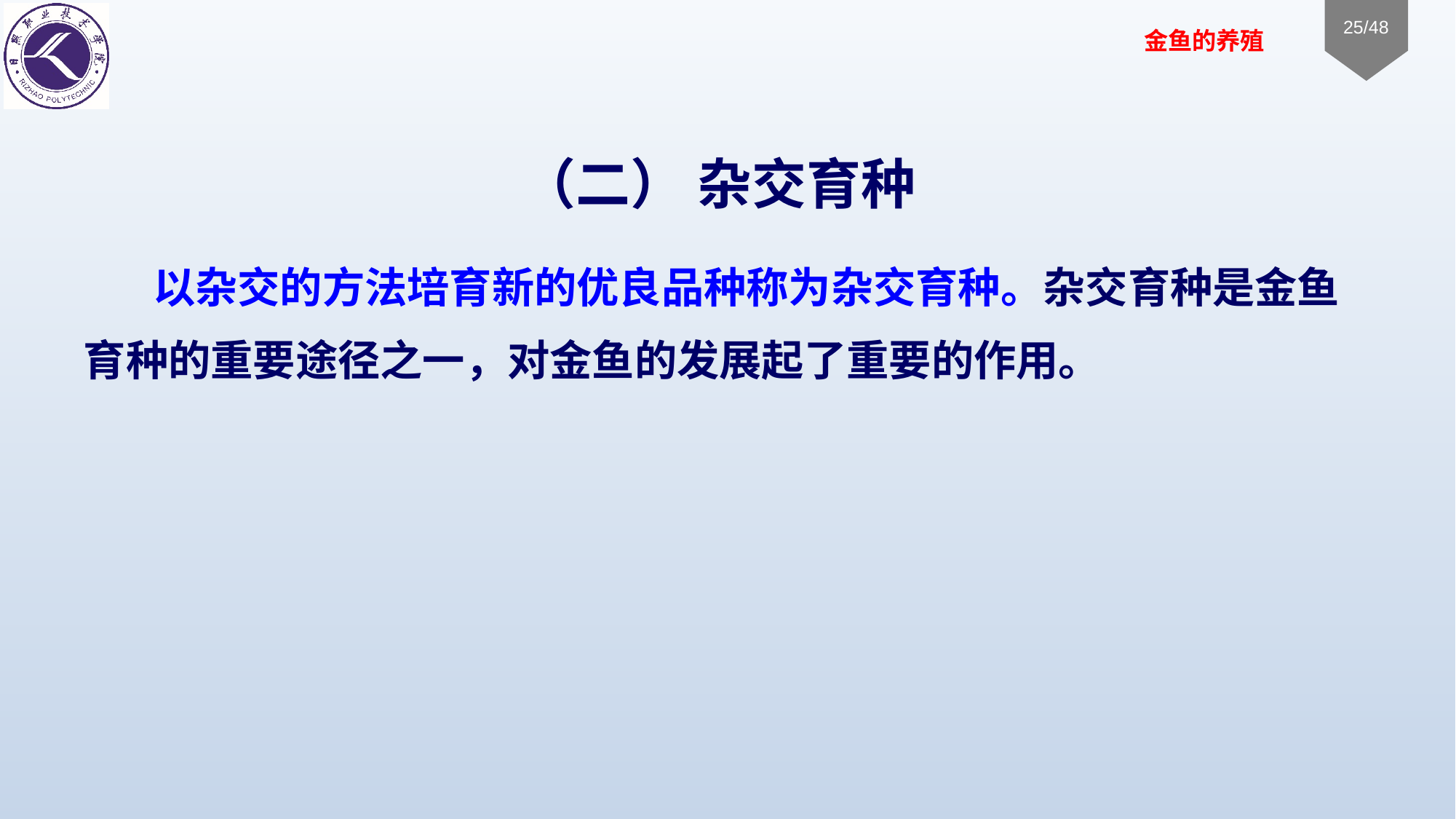

# （二） 杂交育种
  以杂交的方法培育新的优良品种称为杂交育种。杂交育种是金鱼育种的重要途径之一，对金鱼的发展起了重要的作用。